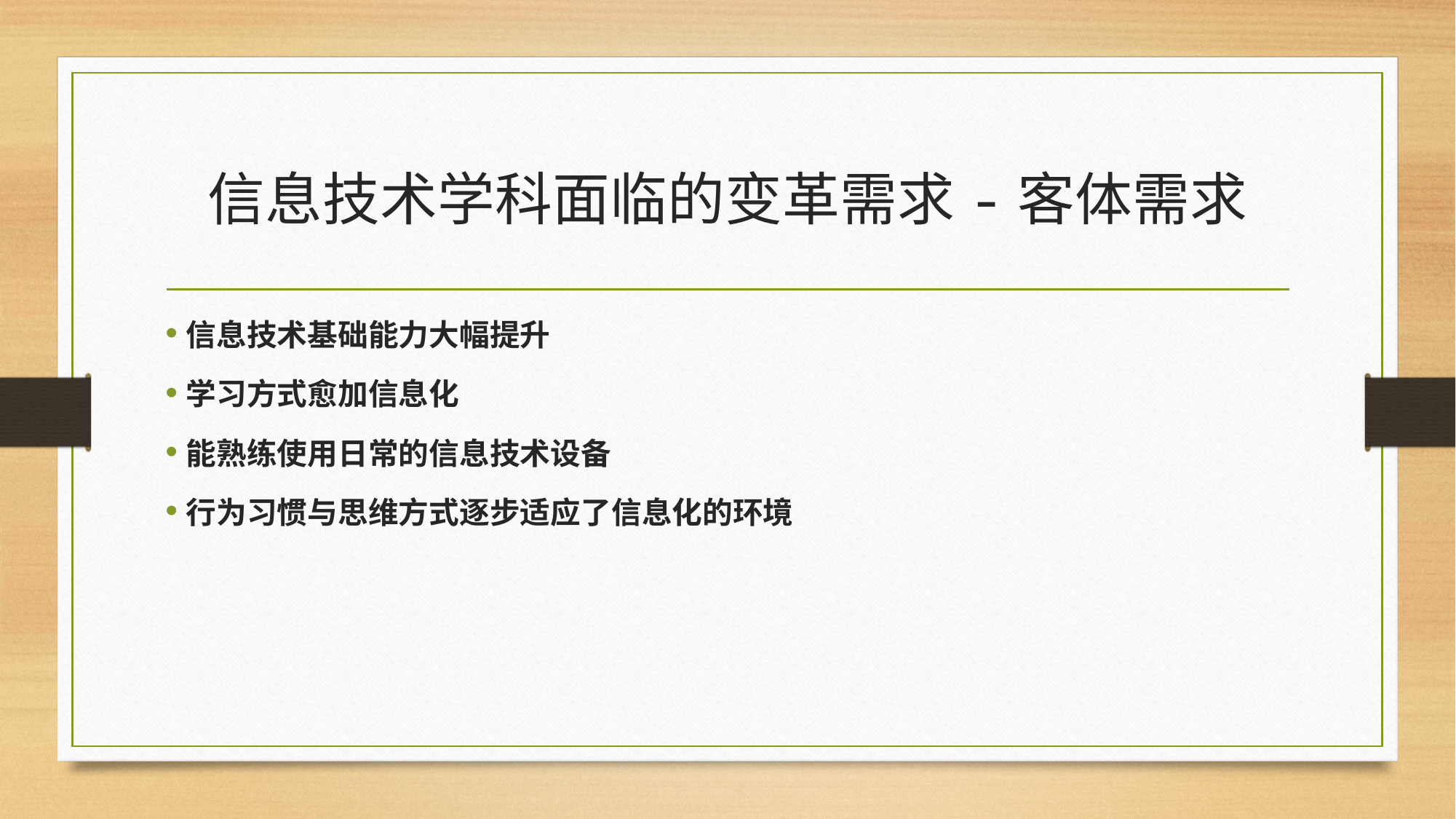

# 信息技术学科面临的变革需求-客体需求
信息技术基础能力大幅提升
学习方式愈加信息化
能熟练使用日常的信息技术设备
行为习惯与思维方式逐步适应了信息化的环境